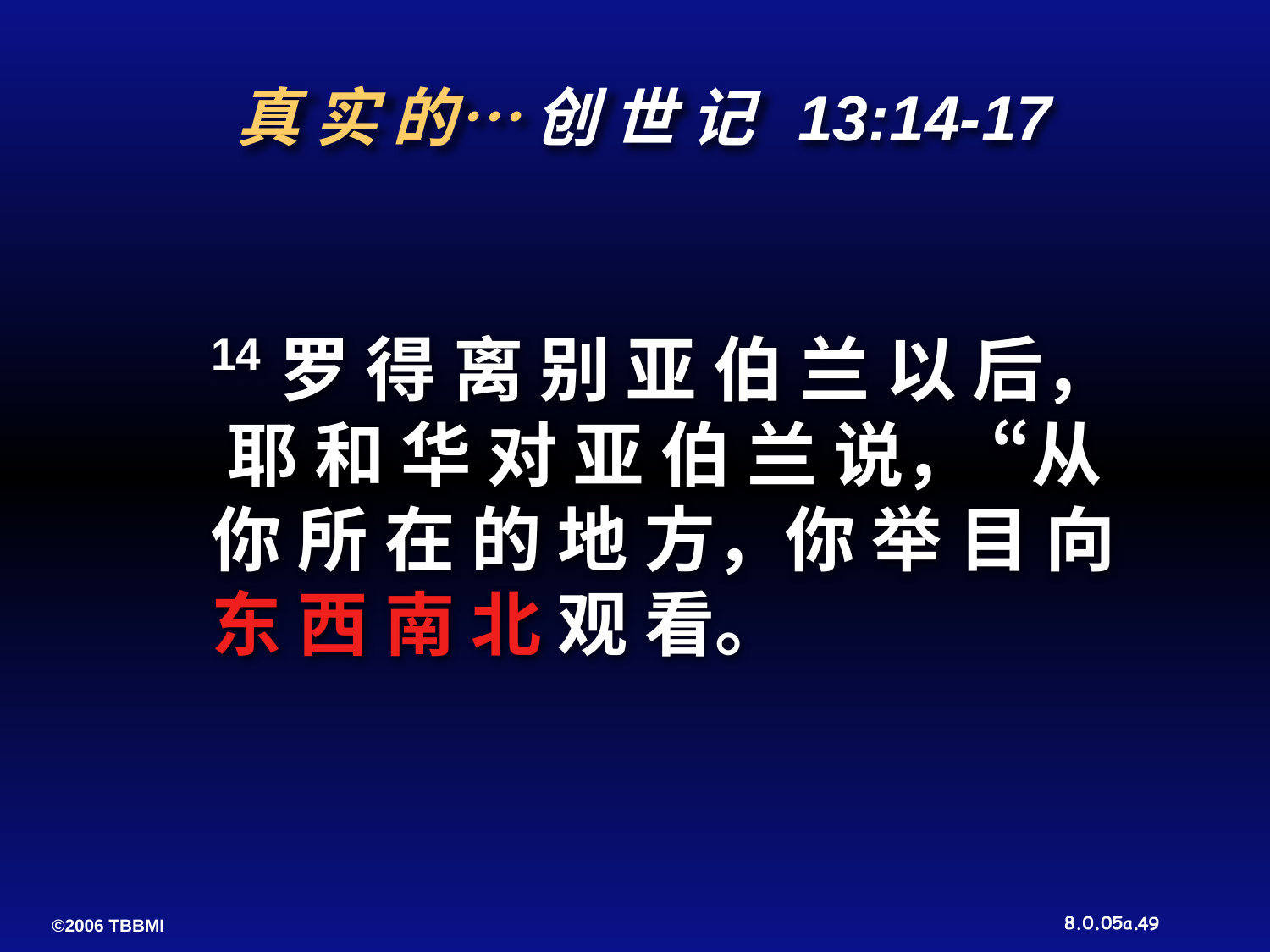

真 实 的… 创 世 记  13:14-17
14罗 得 离 别 亚 伯 兰 以 后，    耶 和 华 对 亚 伯 兰 说， “从 你 所 在 的 地 方，你 举 目 向 东 西 南 北 观 看。
49